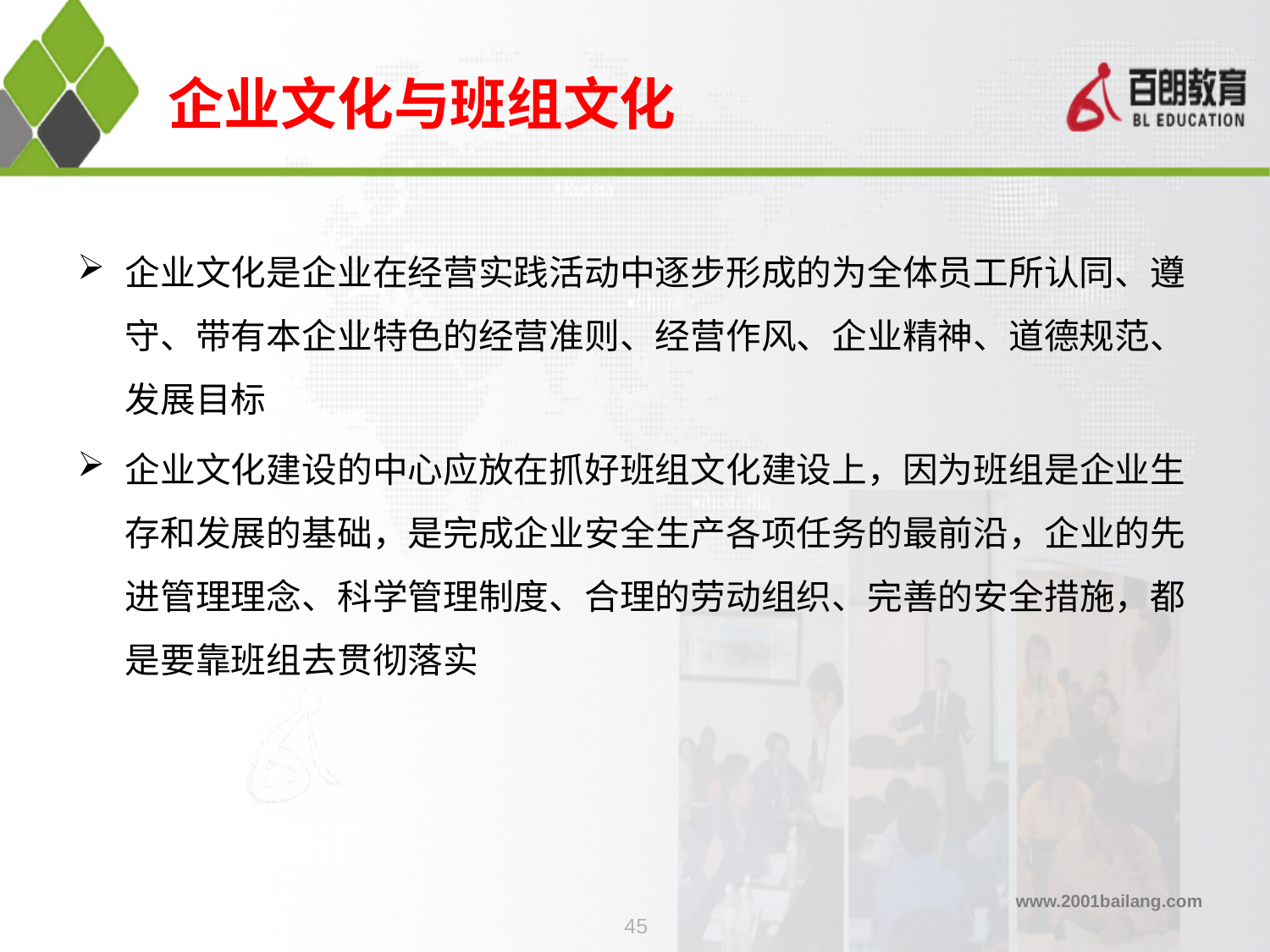

# 企业文化与班组文化
企业文化是企业在经营实践活动中逐步形成的为全体员工所认同、遵守、带有本企业特色的经营准则、经营作风、企业精神、道德规范、发展目标
企业文化建设的中心应放在抓好班组文化建设上，因为班组是企业生存和发展的基础，是完成企业安全生产各项任务的最前沿，企业的先进管理理念、科学管理制度、合理的劳动组织、完善的安全措施，都是要靠班组去贯彻落实
45